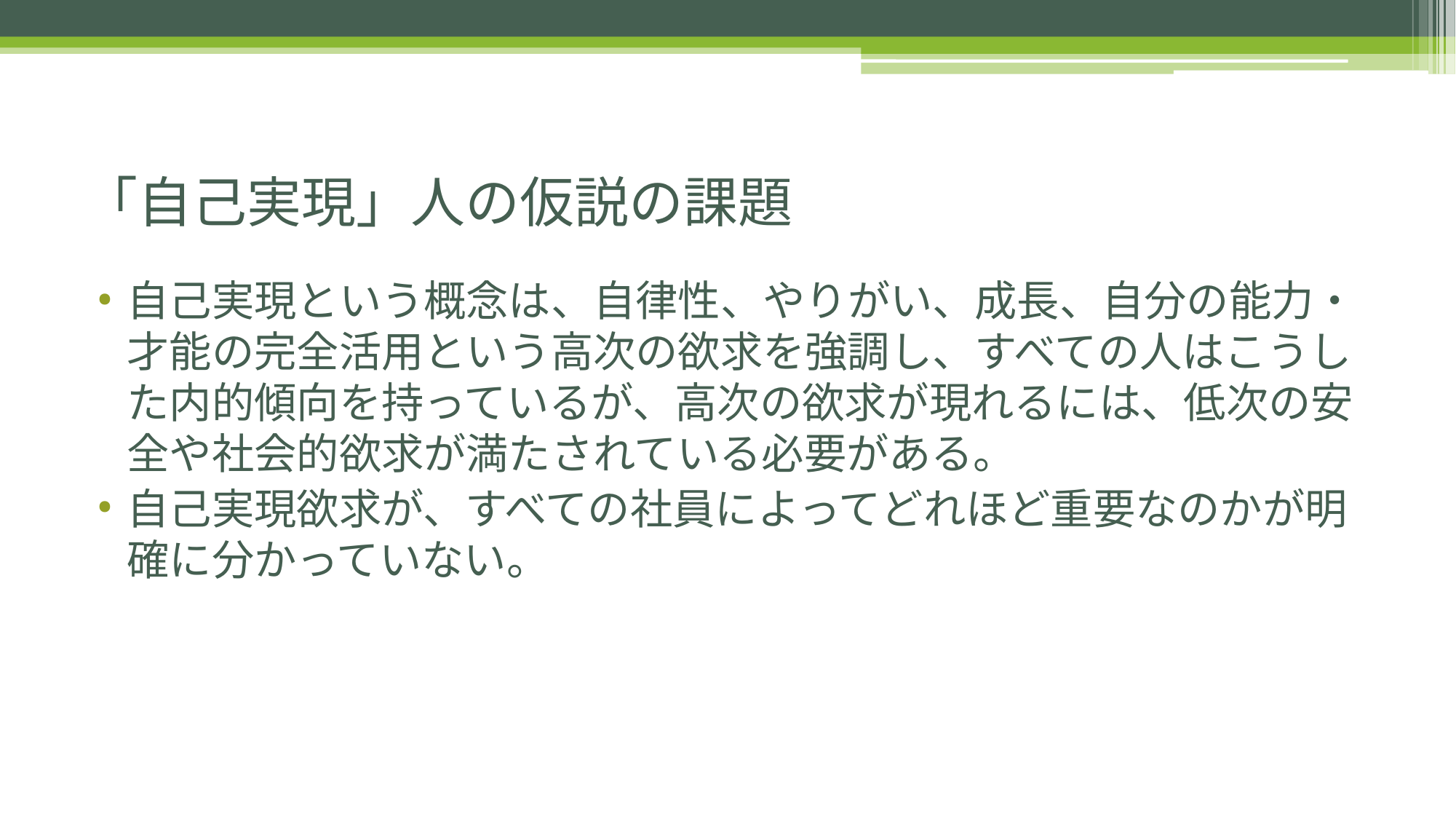

# 「自己実現」人の仮説の課題
自己実現という概念は、自律性、やりがい、成長、自分の能力・才能の完全活用という高次の欲求を強調し、すべての人はこうした内的傾向を持っているが、高次の欲求が現れるには、低次の安全や社会的欲求が満たされている必要がある。
自己実現欲求が、すべての社員によってどれほど重要なのかが明確に分かっていない。